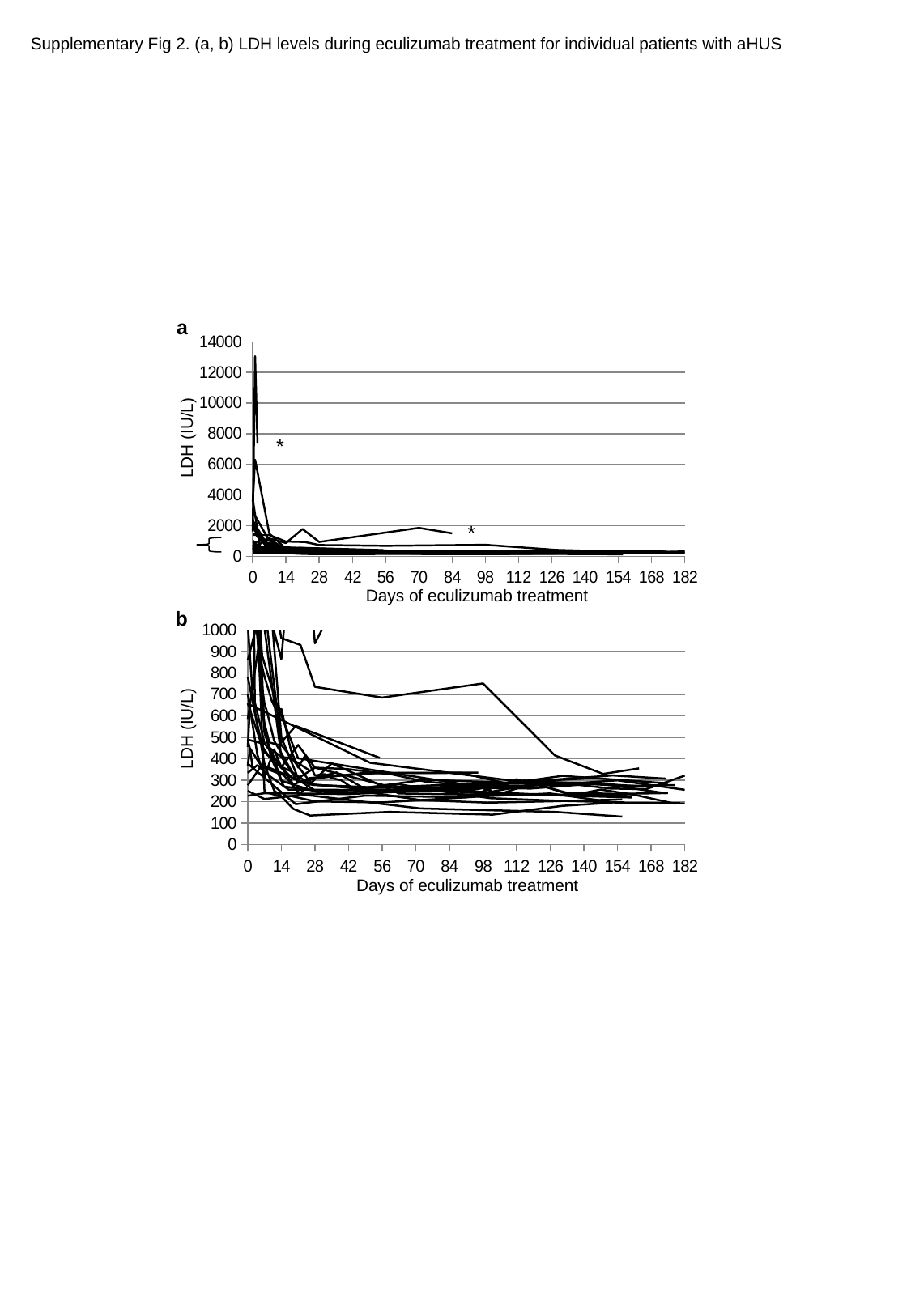

Supplementary Fig 2. (a, b) LDH levels during eculizumab treatment for individual patients with aHUS
a

### Chart

| Category | 測定値 |
|---|---|
LDH (IU/L)
*
*
b

Days of eculizumab treatment
b

### Chart

| Category | 測定値 |
|---|---|
LDH (IU/L)
Days of eculizumab treatment